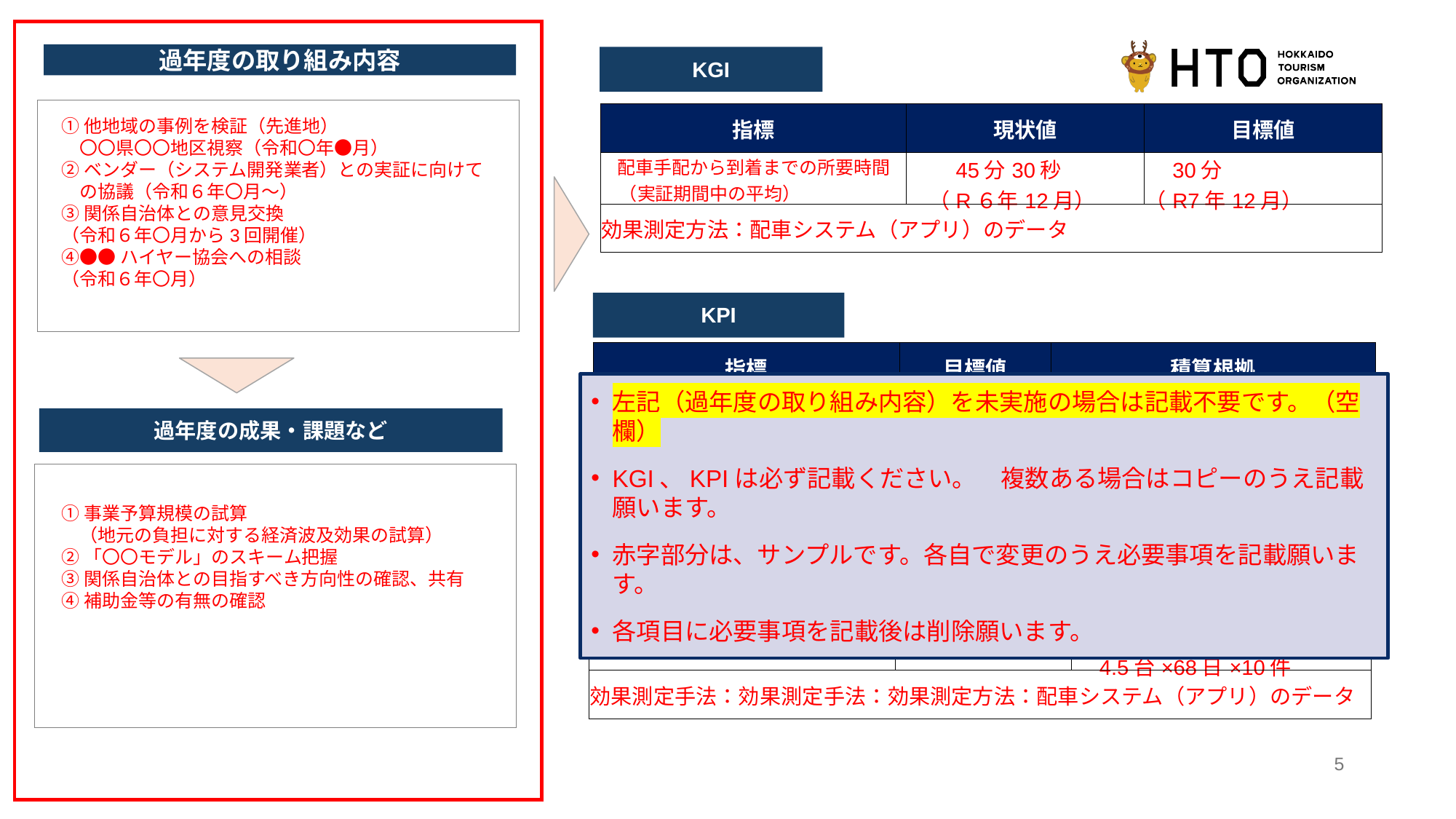

過年度の取り組み内容
KGI

| 指標 | 現状値 | 目標値 |
| --- | --- | --- |
| 配車手配から到着までの所要時間 　（実証期間中の平均） | 45分30秒 　（R６年12月） | 30分 （R7年12月） |
| 効果測定方法：配車システム（アプリ）のデータ |  |  |
①他地域の事例を検証（先進地）
　〇〇県〇〇地区視察（令和〇年●月）
②ベンダー（システム開発業者）との実証に向けて
　の協議（令和６年〇月～）
③関係自治体との意見交換
（令和６年〇月から3回開催）
④●●ハイヤー協会への相談
（令和６年〇月）

KPI
| 指標 | 目標値 | 積算根拠 |
| --- | --- | --- |
| 配車件数（対象：観光客） | 2,142件 | 1日（１台）あたり7件 　4.5台×68日×7件 |
| 効果測定手法：効果測定方法：配車システム（アプリ）のデータ |  |  |

左記（過年度の取り組み内容）を未実施の場合は記載不要です。（空欄）
KGI、KPIは必ず記載ください。　複数ある場合はコピーのうえ記載願います。
赤字部分は、サンプルです。各自で変更のうえ必要事項を記載願います。
各項目に必要事項を記載後は削除願います。
過年度の成果・課題など

①事業予算規模の試算
　（地元の負担に対する経済波及効果の試算）
②「〇〇モデル」のスキーム把握
③関係自治体との目指すべき方向性の確認、共有
④補助金等の有無の確認

中長期のKPI（３年後）
| 指標 | 目標値 | 積算根拠 |
| --- | --- | --- |
| 配車件数（対象：観光客） | 3,060件 | 1日（１台）あたり10件 　4.5台×68日×10件 |
| 効果測定手法：効果測定手法：効果測定方法：配車システム（アプリ）のデータ |  |  |
5